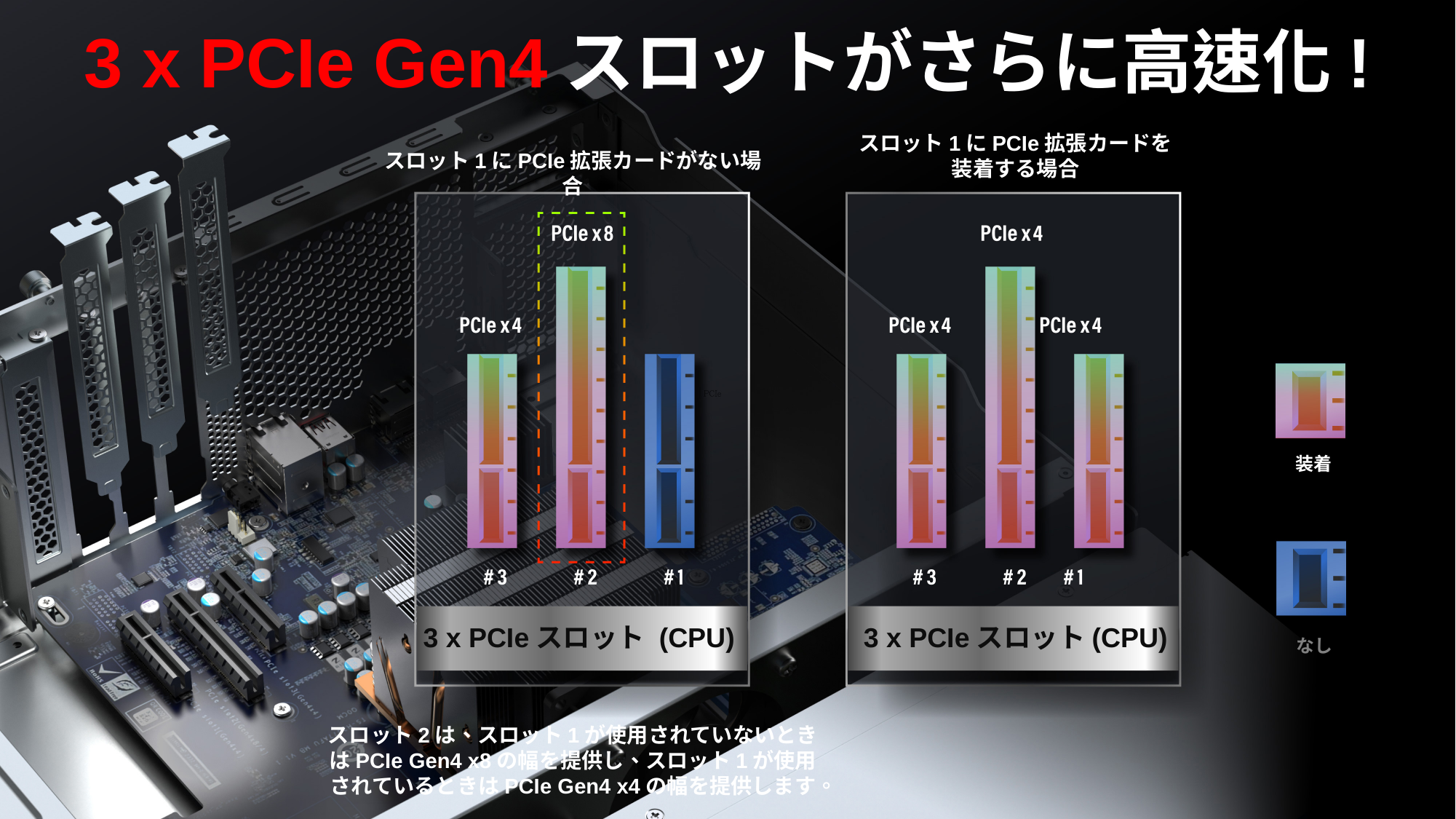

3 x PCIe Gen4スロットがさらに高速化!
スロット1にPCIe拡張カードを
装着する場合
スロット1にPCIe拡張カードがない場合
装着
3 x PCIeスロット (CPU)
3 x PCIeスロット(CPU)
なし
スロット2は、スロット1が使用されていないときはPCIe Gen4 x8の幅を提供し、スロット1が使用されているときはPCIe Gen4 x4の幅を提供します。